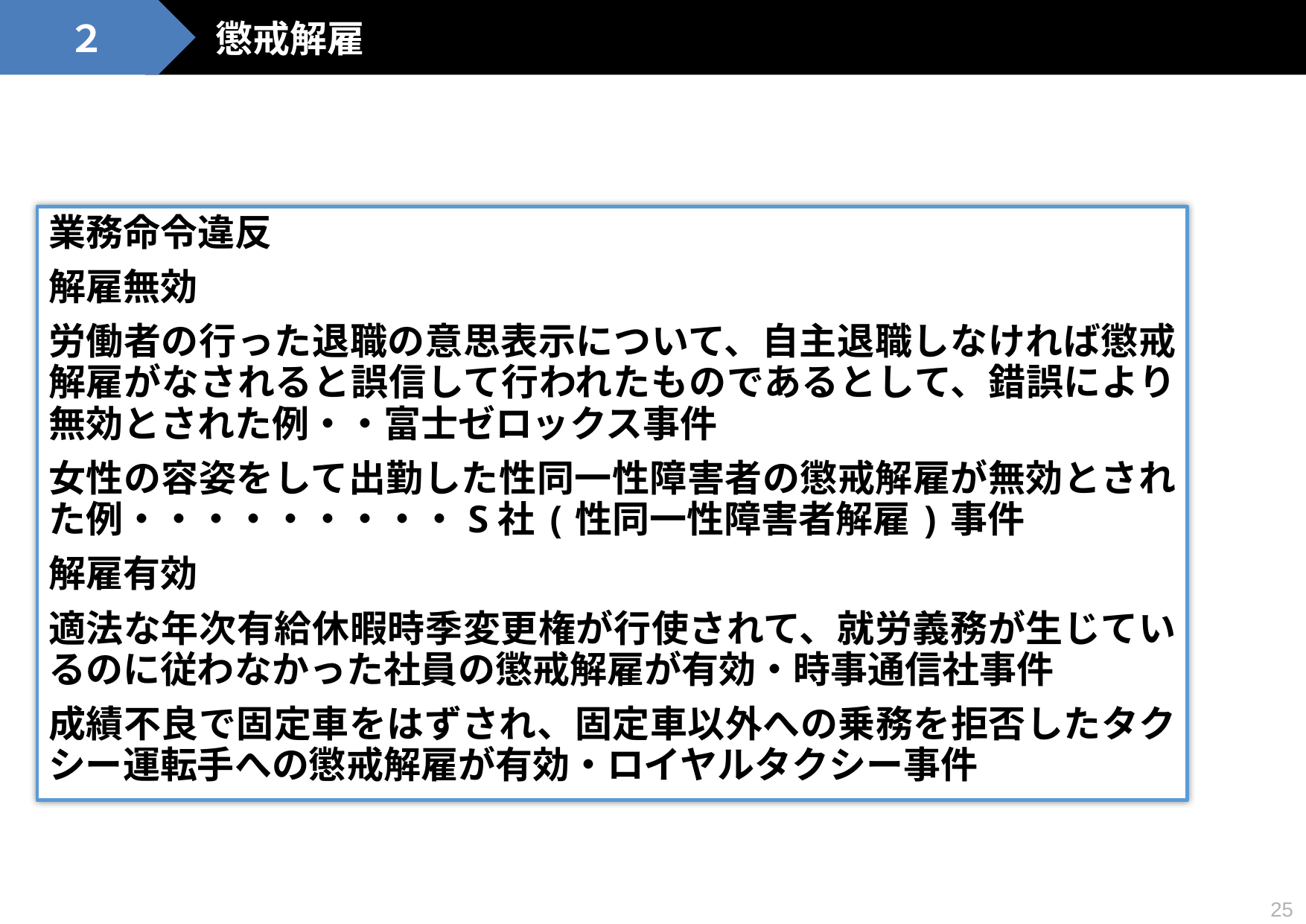

懲戒解雇
２

業務命令違反
解雇無効
労働者の行った退職の意思表示について、自主退職しなければ懲戒解雇がなされると誤信して行われたものであるとして、錯誤により無効とされた例・・富士ゼロックス事件
女性の容姿をして出勤した性同一性障害者の懲戒解雇が無効とされた例・・・・・・・・・S社(性同一性障害者解雇)事件
解雇有効
適法な年次有給休暇時季変更権が行使されて、就労義務が生じているのに従わなかった社員の懲戒解雇が有効・時事通信社事件
成績不良で固定車をはずされ、固定車以外への乗務を拒否したタクシー運転手への懲戒解雇が有効・ロイヤルタクシー事件

25